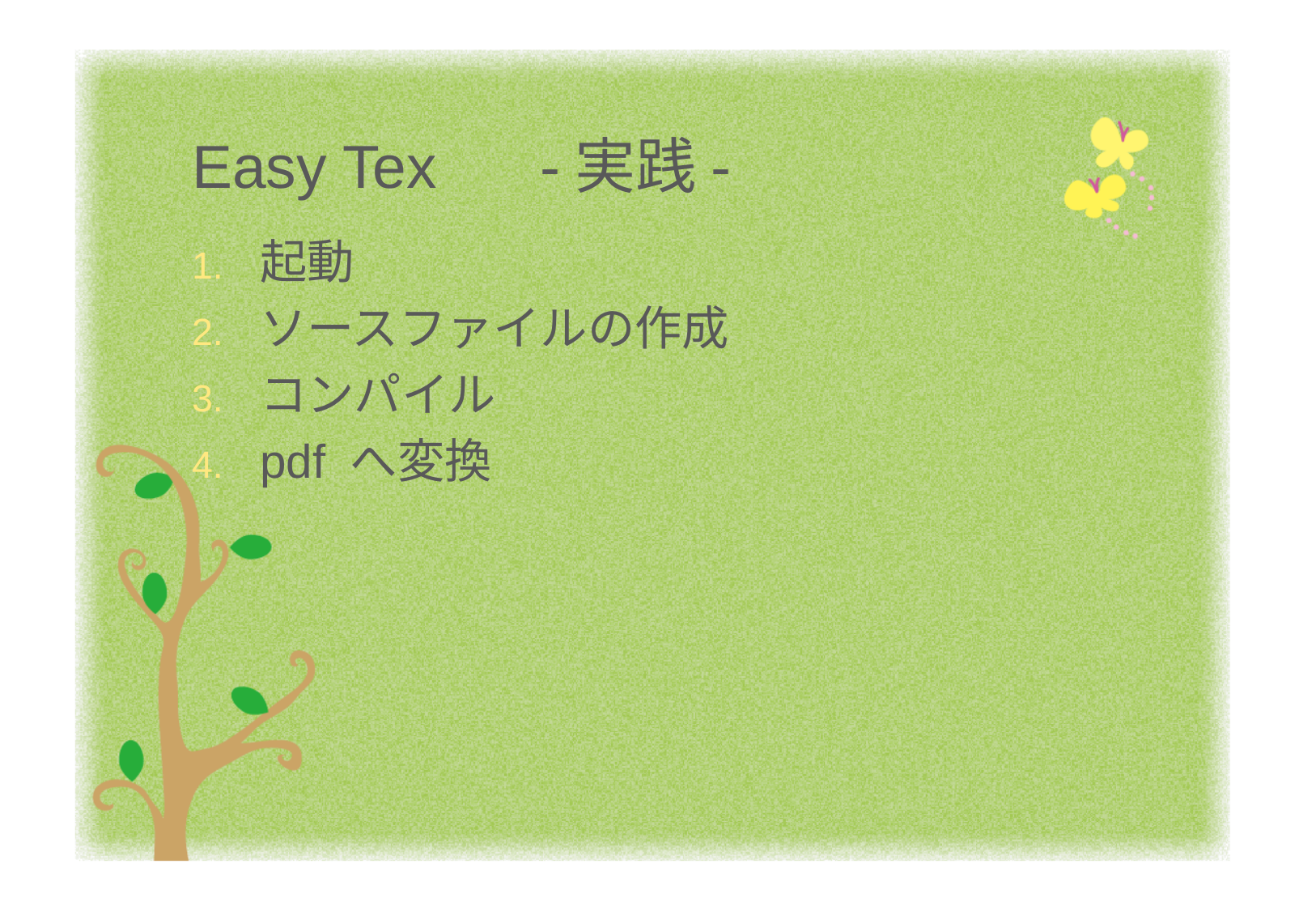

# Easy Tex　 -実践-
起動
ソースファイルの作成
コンパイル
pdf へ変換